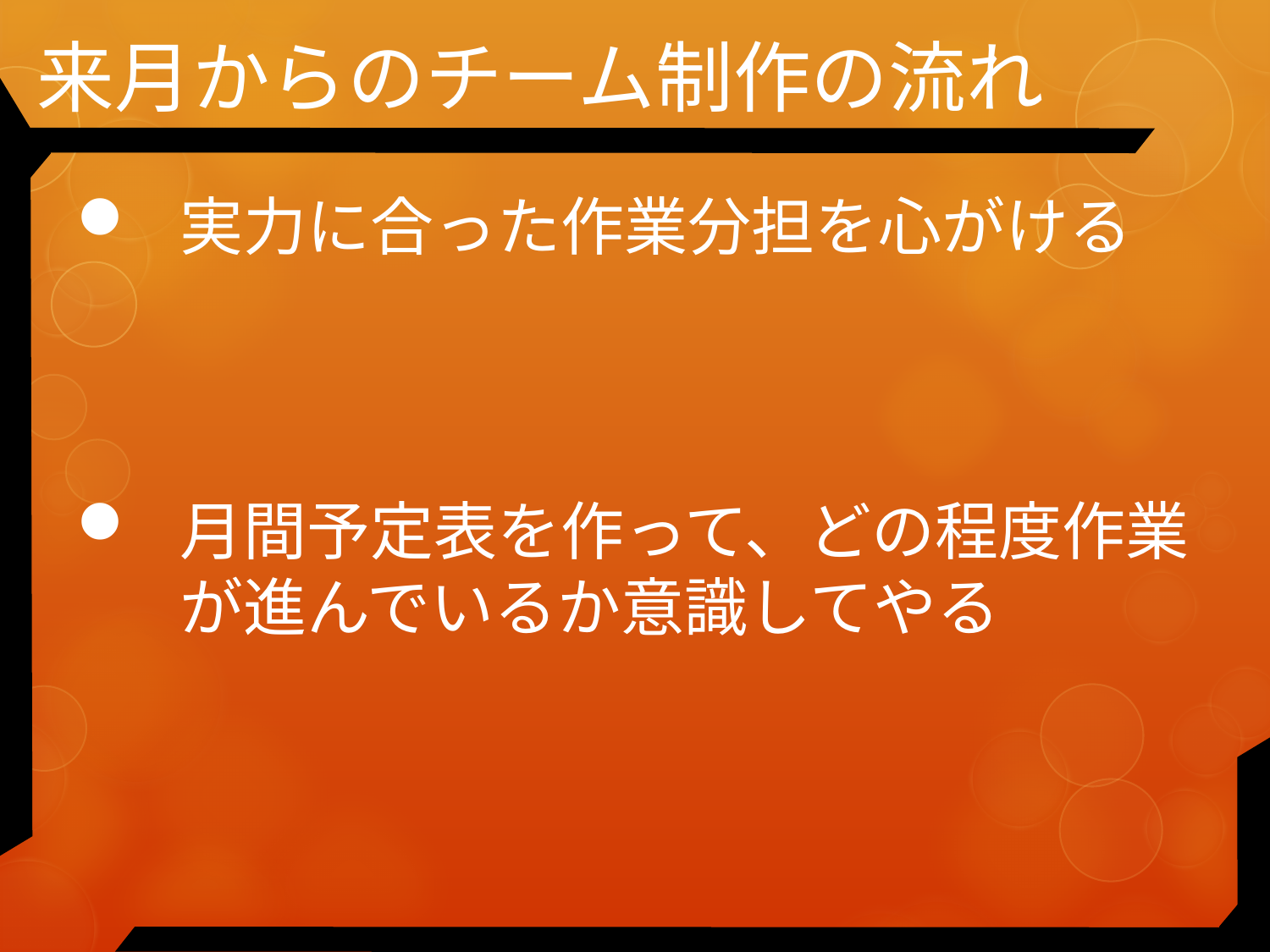

# 来月からのチーム制作の流れ
実力に合った作業分担を心がける

月間予定表を作って、どの程度作業が進んでいるか意識してやる